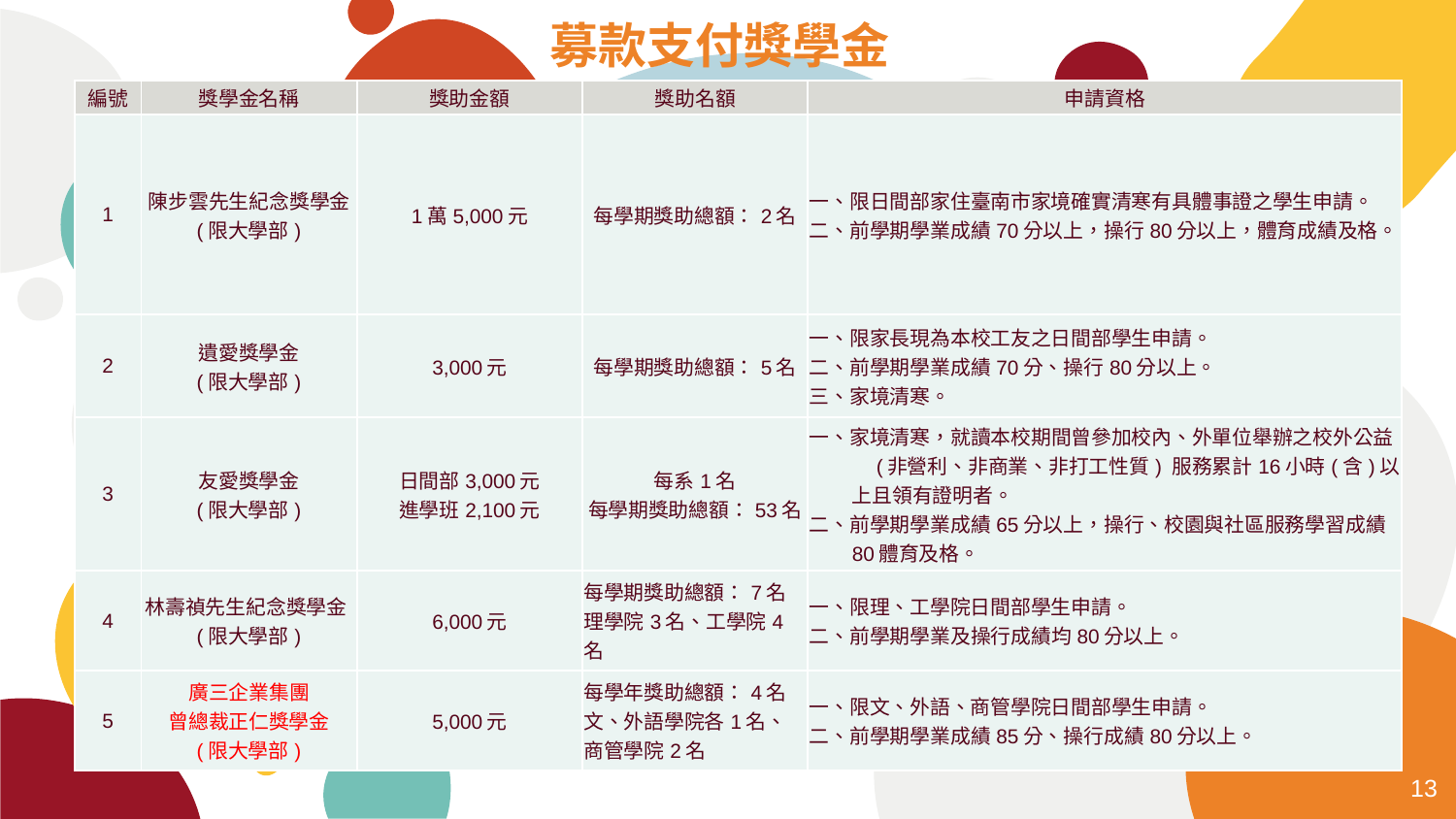

募款支付獎學金
| 編號 | 獎學金名稱 | 獎助金額 | 獎助名額 | 申請資格 |
| --- | --- | --- | --- | --- |
| 1 | 陳步雲先生紀念獎學金 (限大學部) | 1萬5,000元 | 每學期獎助總額：2名 | 一、限日間部家住臺南市家境確實清寒有具體事證之學生申請。 二、前學期學業成績70分以上，操行80分以上，體育成績及格。 |
| 2 | 遺愛獎學金 (限大學部) | 3,000元 | 每學期獎助總額：5名 | 一、限家長現為本校工友之日間部學生申請。 二、前學期學業成績70分、操行80分以上。 三、家境清寒。 |
| 3 | 友愛獎學金 (限大學部) | 日間部3,000元 進學班2,100元 | 每系1名 每學期獎助總額：53名 | 一、家境清寒，就讀本校期間曾參加校內、外單位舉辦之校外公益 (非營利、非商業、非打工性質) 服務累計16小時(含)以上且領有證明者。 二、前學期學業成績65分以上，操行、校園與社區服務學習成績80體育及格。 |
| 4 | 林壽禎先生紀念獎學金(限大學部) | 6,000元 | 每學期獎助總額：7名 理學院3名、工學院4名 | 一、限理、工學院日間部學生申請。 二、前學期學業及操行成績均80分以上。 |
| 5 | 廣三企業集團 曾總裁正仁獎學金 (限大學部) | 5,000元 | 每學年獎助總額：4名文、外語學院各1名、商管學院2名 | 一、限文、外語、商管學院日間部學生申請。 二、前學期學業成績85分、操行成績80分以上。 |
13